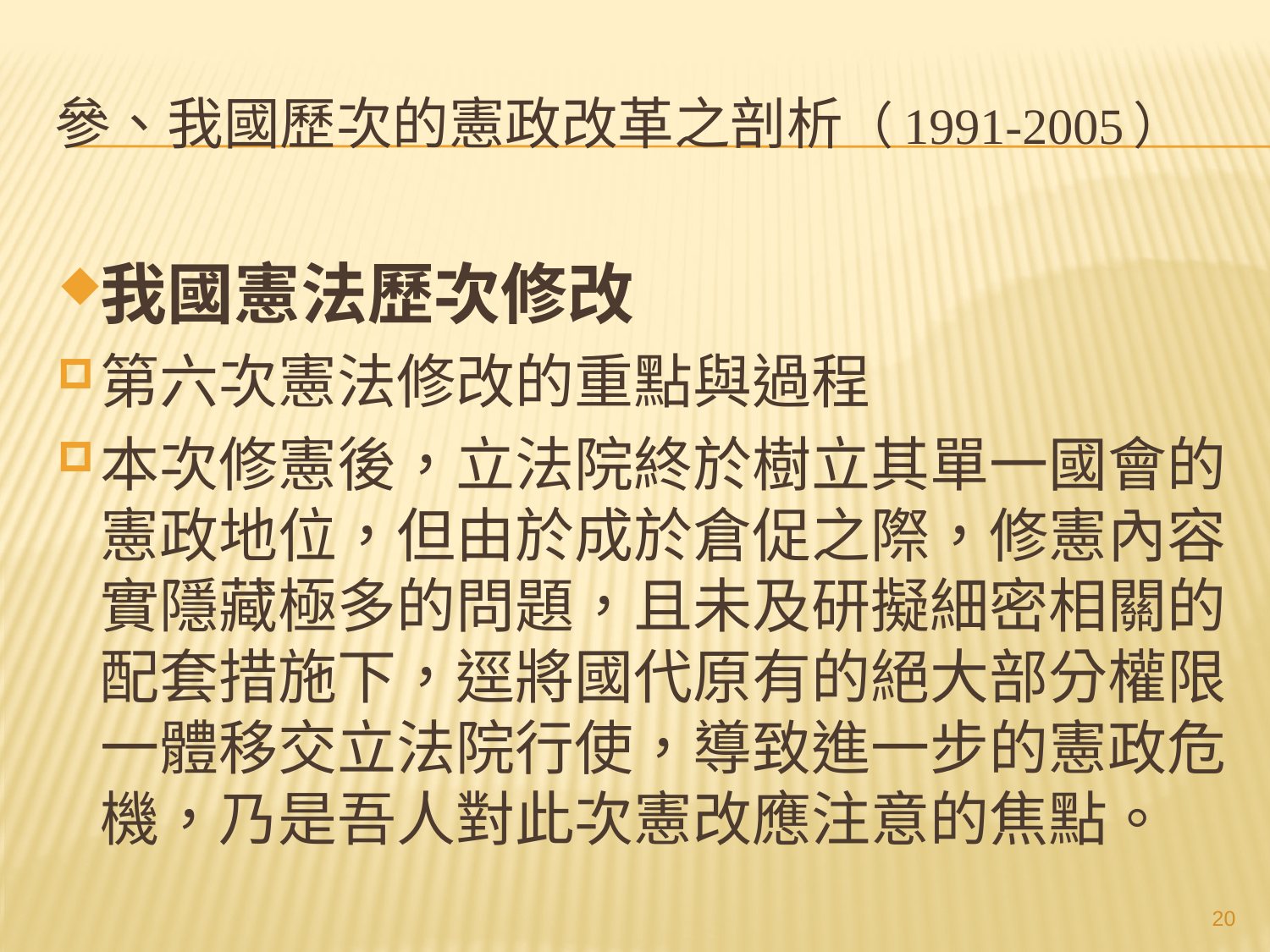

# 參、我國歷次的憲政改革之剖析（1991-2005）
我國憲法歷次修改
第六次憲法修改的重點與過程
本次修憲後，立法院終於樹立其單一國會的憲政地位，但由於成於倉促之際，修憲內容實隱藏極多的問題，且未及研擬細密相關的配套措施下，逕將國代原有的絕大部分權限一體移交立法院行使，導致進一步的憲政危機，乃是吾人對此次憲改應注意的焦點。
20